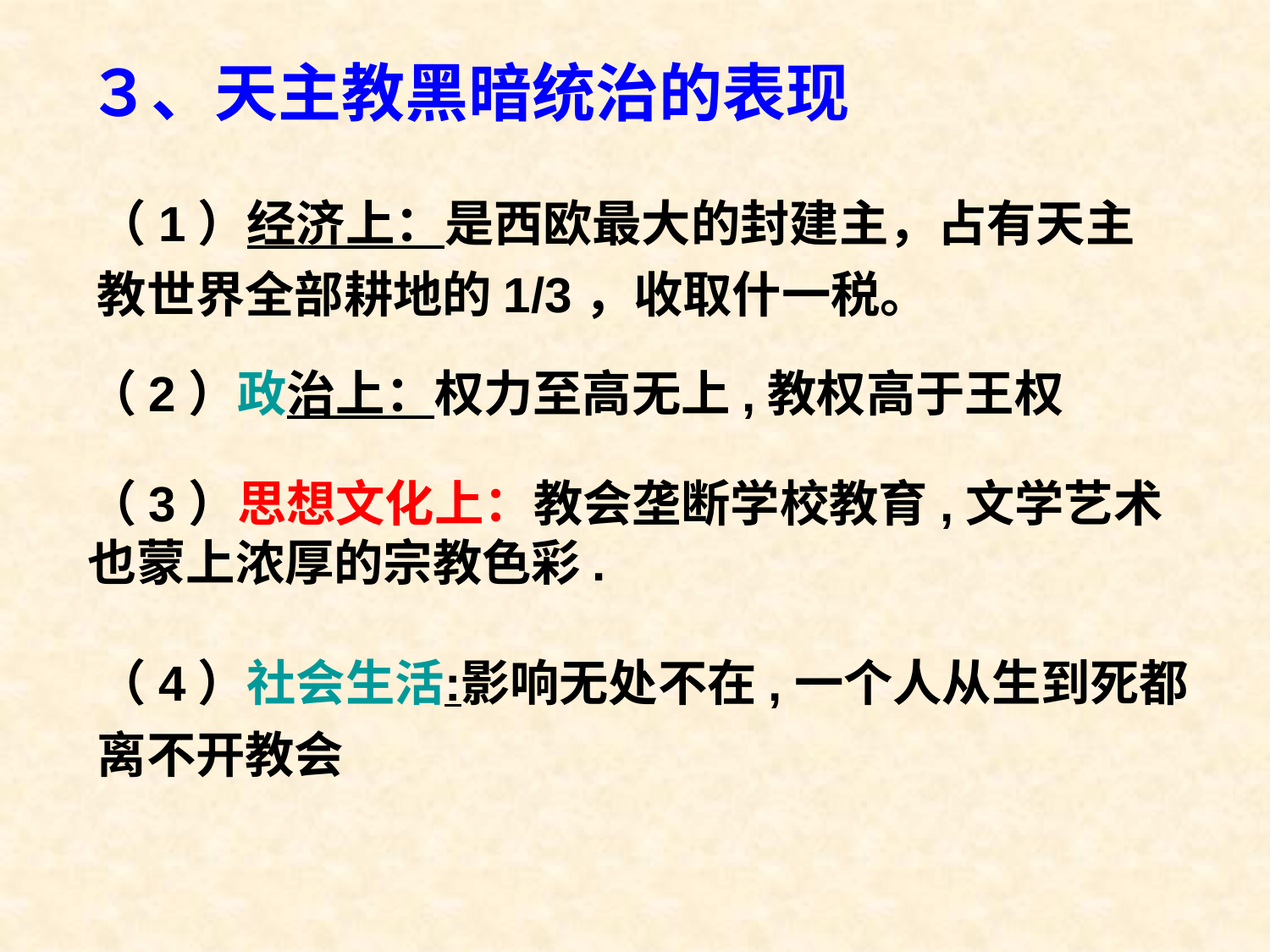

３、天主教黑暗统治的表现
（1）经济上：是西欧最大的封建主，占有天主教世界全部耕地的1/3，收取什一税。
（2）政治上：权力至高无上,教权高于王权
（3）思想文化上：教会垄断学校教育,文学艺术也蒙上浓厚的宗教色彩.
（4）社会生活:影响无处不在,一个人从生到死都离不开教会